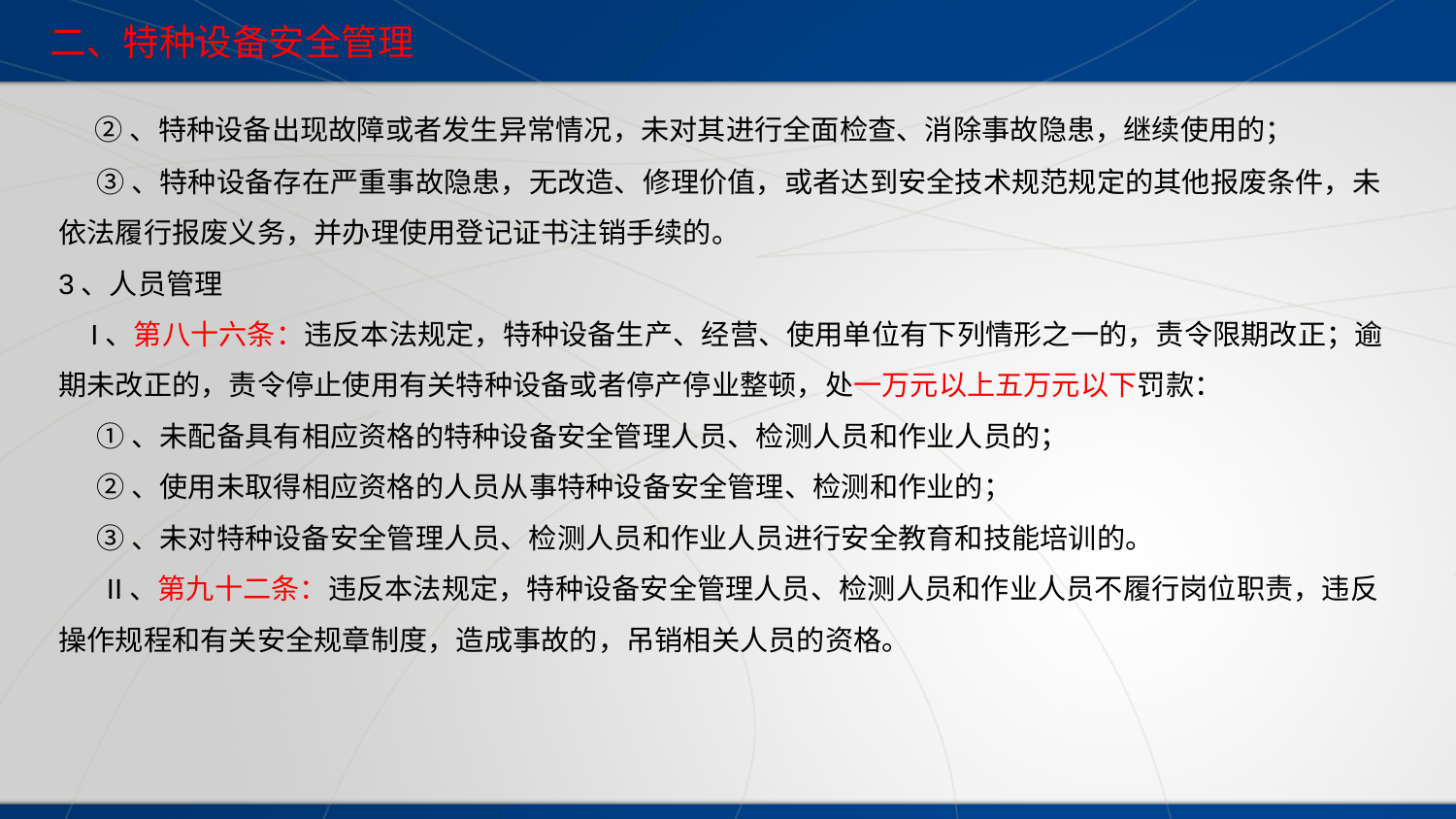

二、特种设备安全管理
     ②、特种设备出现故障或者发生异常情况，未对其进行全面检查、消除事故隐患，继续使用的；
      ③、特种设备存在严重事故隐患，无改造、修理价值，或者达到安全技术规范规定的其他报废条件，未依法履行报废义务，并办理使用登记证书注销手续的。
3、人员管理
    I、第八十六条：违反本法规定，特种设备生产、经营、使用单位有下列情形之一的，责令限期改正；逾期未改正的，责令停止使用有关特种设备或者停产停业整顿，处一万元以上五万元以下罚款：
      ①、未配备具有相应资格的特种设备安全管理人员、检测人员和作业人员的；
      ②、使用未取得相应资格的人员从事特种设备安全管理、检测和作业的；
      ③、未对特种设备安全管理人员、检测人员和作业人员进行安全教育和技能培训的。
      II、第九十二条：违反本法规定，特种设备安全管理人员、检测人员和作业人员不履行岗位职责，违反操作规程和有关安全规章制度，造成事故的，吊销相关人员的资格。